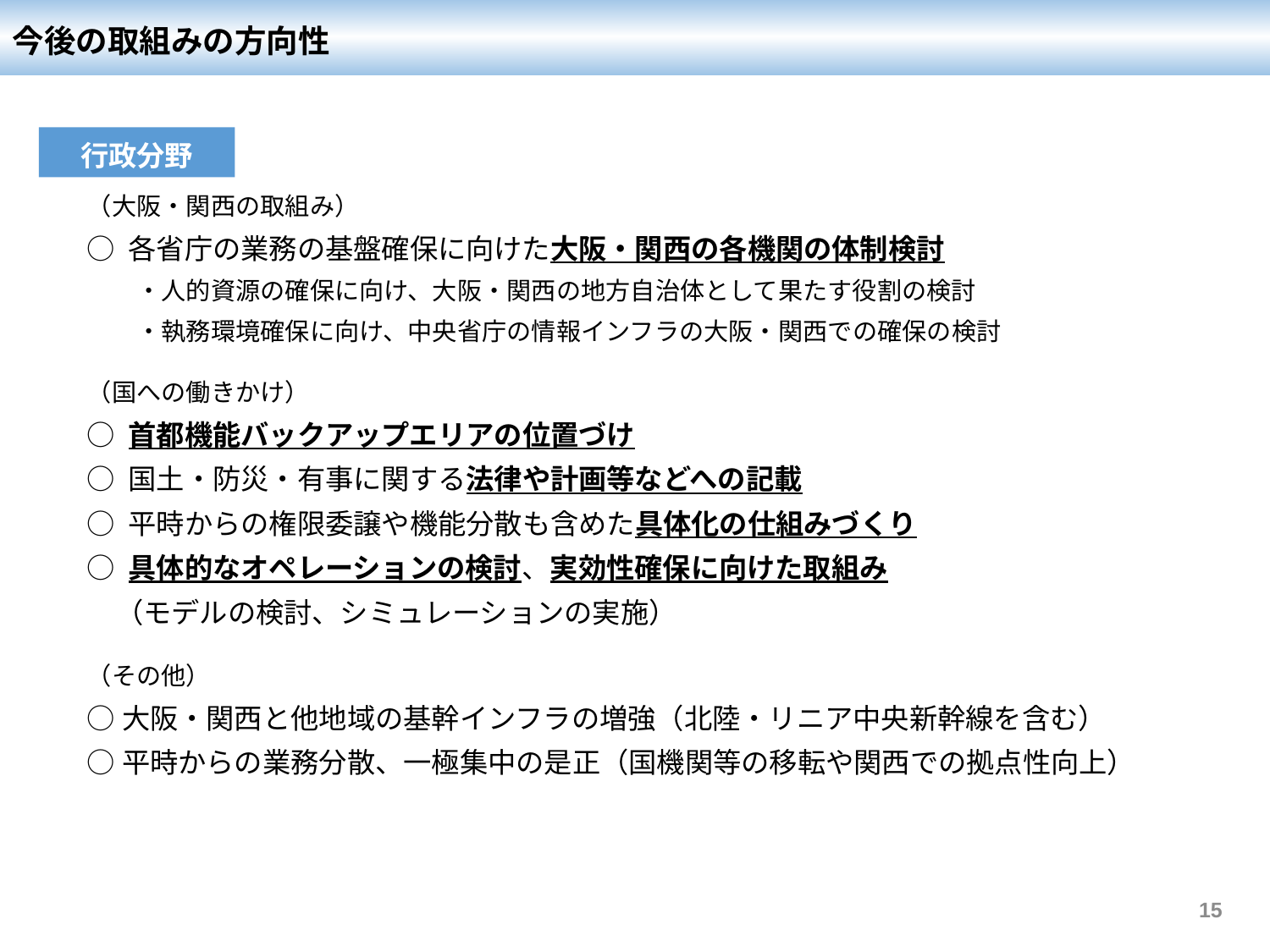

今後の取組みの方向性
行政分野
（大阪・関西の取組み）
○ 各省庁の業務の基盤確保に向けた大阪・関西の各機関の体制検討
　　・人的資源の確保に向け、大阪・関西の地方自治体として果たす役割の検討
　　・執務環境確保に向け、中央省庁の情報インフラの大阪・関西での確保の検討
（国への働きかけ）
○ 首都機能バックアップエリアの位置づけ
○ 国土・防災・有事に関する法律や計画等などへの記載
○ 平時からの権限委譲や機能分散も含めた具体化の仕組みづくり
○ 具体的なオペレーションの検討、実効性確保に向けた取組み
　（モデルの検討、シミュレーションの実施）
（その他）
○大阪・関西と他地域の基幹インフラの増強（北陸・リニア中央新幹線を含む）
○平時からの業務分散、一極集中の是正（国機関等の移転や関西での拠点性向上）
15